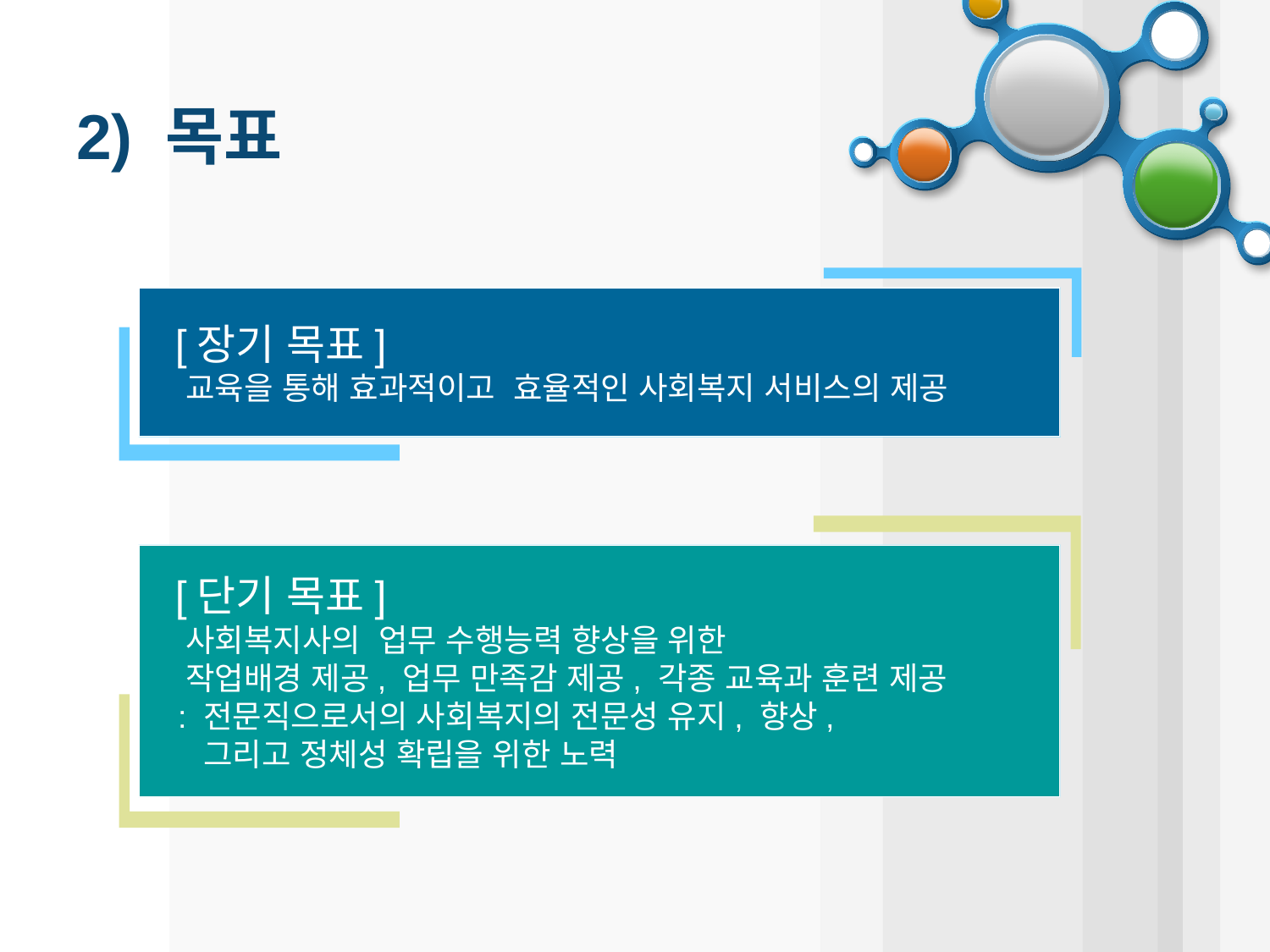

# 2) 목표

  [장기 목표]
   교육을 통해 효과적이고  효율적인 사회복지 서비스의 제공

  [단기 목표]
   사회복지사의  업무 수행능력 향상을 위한
   작업배경 제공, 업무 만족감 제공, 각종 교육과 훈련 제공
   : 전문직으로서의 사회복지의 전문성 유지, 향상,
     그리고 정체성 확립을 위한 노력